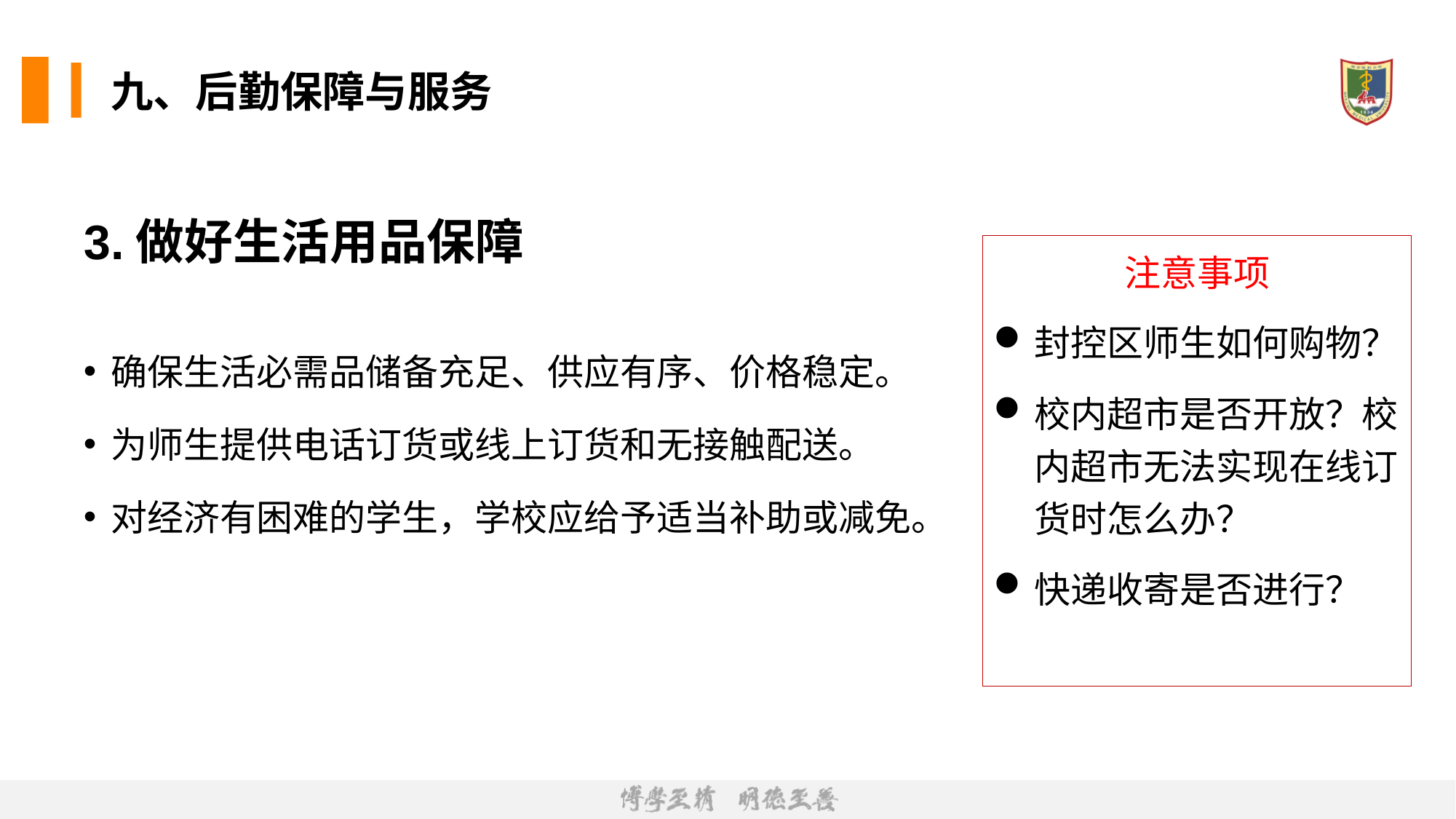

# 九、后勤保障与服务
3.做好生活用品保障

确保生活必需品储备充足、供应有序、价格稳定。
为师生提供电话订货或线上订货和无接触配送。
对经济有困难的学生，学校应给予适当补助或减免。

注意事项
封控区师生如何购物？
校内超市是否开放？校内超市无法实现在线订货时怎么办？
快递收寄是否进行？

82